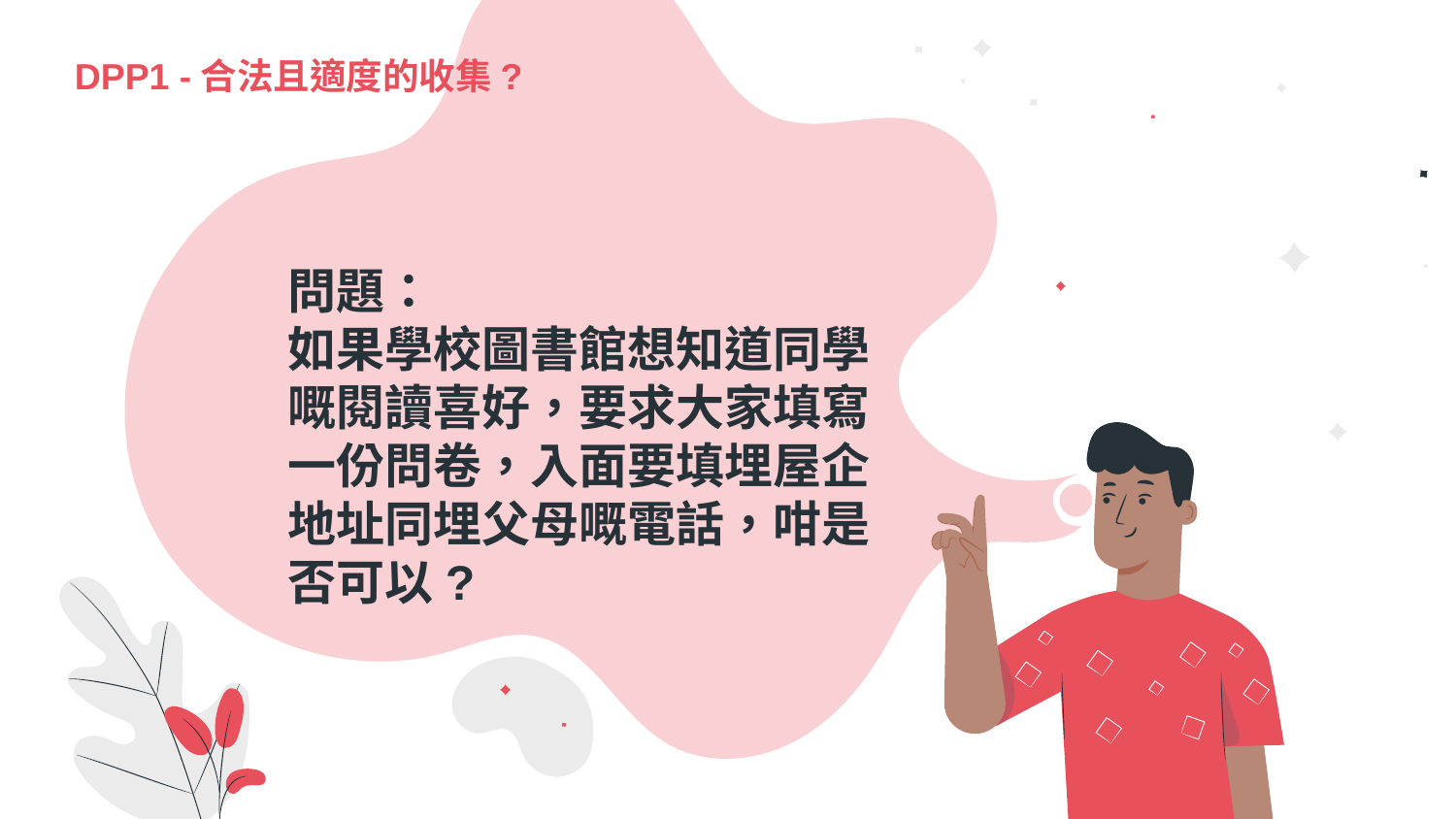

# DPP1 -合法且適度的收集?

問題：
如果學校圖書館想知道同學嘅閱讀喜好，要求大家填寫一份問卷，入面要填埋屋企地址同埋父母嘅電話，咁是否可以?